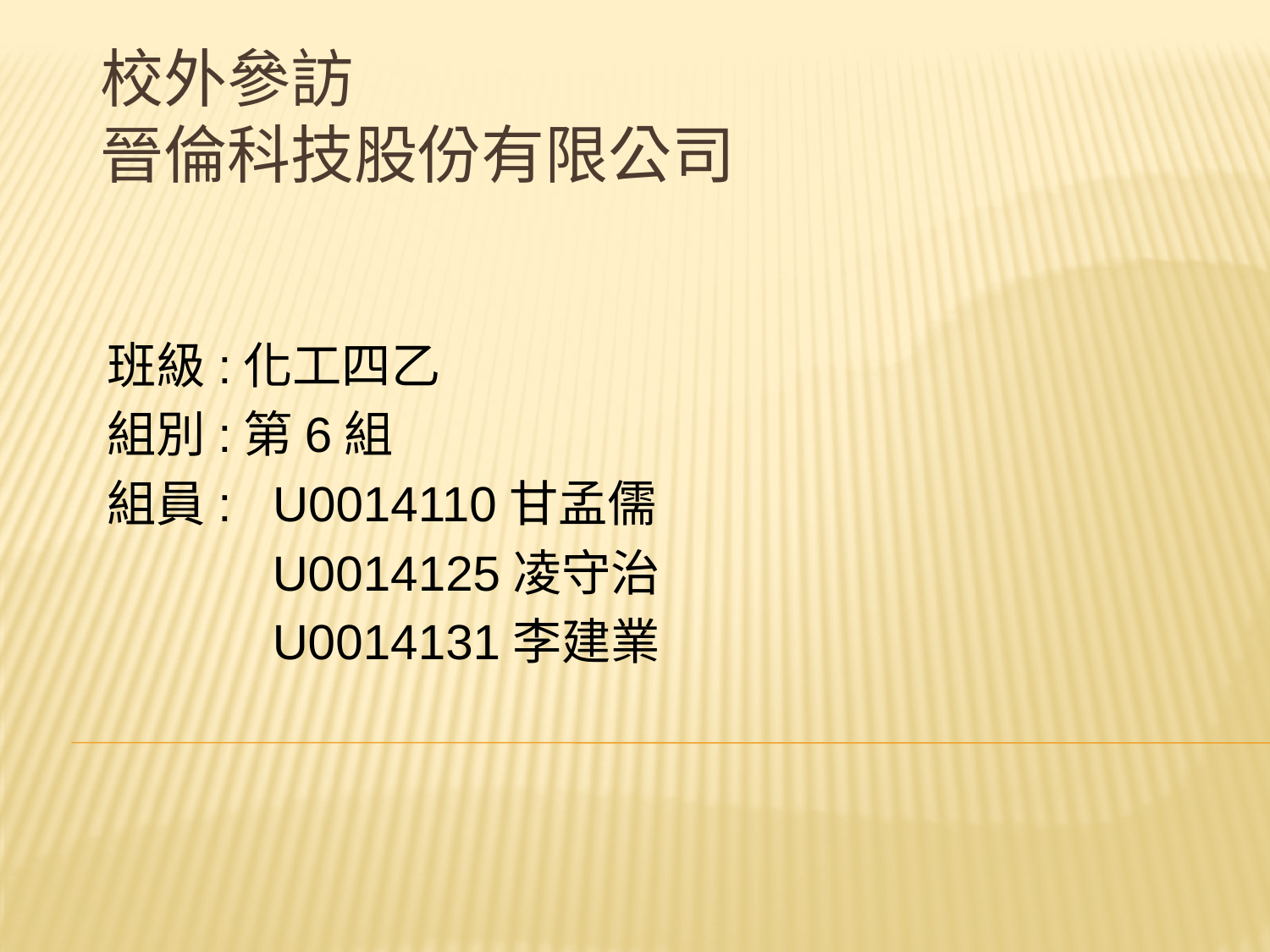

# 校外參訪 晉倫科技股份有限公司
班級:化工四乙
組別:第6組
組員:   U0014110甘孟儒
            U0014125凌守治
            U0014131李建業